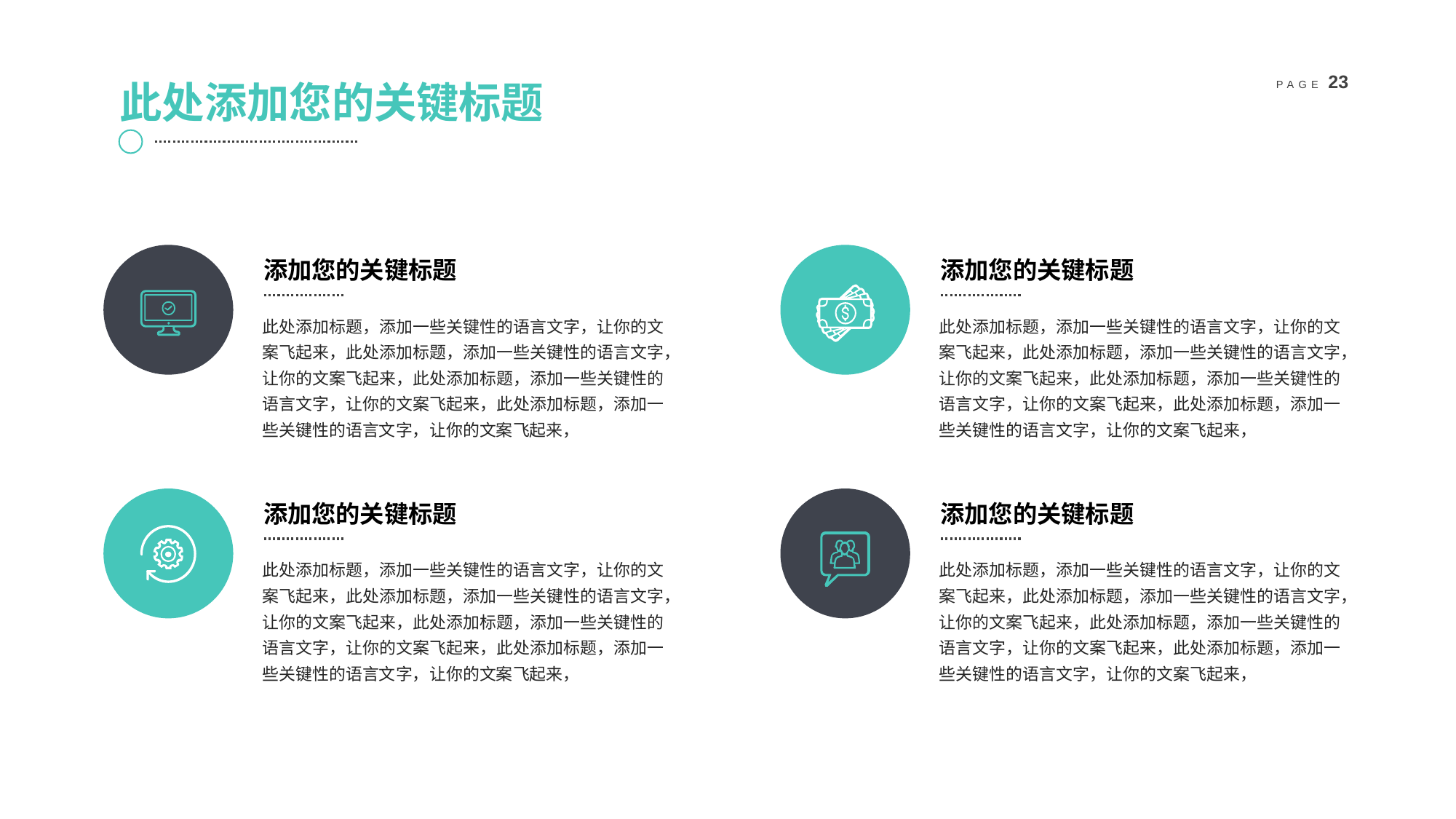

此处添加您的关键标题

添加您的关键标题
添加您的关键标题

此处添加标题，添加一些关键性的语言文字，让你的文案飞起来，此处添加标题，添加一些关键性的语言文字，让你的文案飞起来，此处添加标题，添加一些关键性的语言文字，让你的文案飞起来，此处添加标题，添加一些关键性的语言文字，让你的文案飞起来，
此处添加标题，添加一些关键性的语言文字，让你的文案飞起来，此处添加标题，添加一些关键性的语言文字，让你的文案飞起来，此处添加标题，添加一些关键性的语言文字，让你的文案飞起来，此处添加标题，添加一些关键性的语言文字，让你的文案飞起来，

添加您的关键标题
添加您的关键标题

此处添加标题，添加一些关键性的语言文字，让你的文案飞起来，此处添加标题，添加一些关键性的语言文字，让你的文案飞起来，此处添加标题，添加一些关键性的语言文字，让你的文案飞起来，此处添加标题，添加一些关键性的语言文字，让你的文案飞起来，
此处添加标题，添加一些关键性的语言文字，让你的文案飞起来，此处添加标题，添加一些关键性的语言文字，让你的文案飞起来，此处添加标题，添加一些关键性的语言文字，让你的文案飞起来，此处添加标题，添加一些关键性的语言文字，让你的文案飞起来，